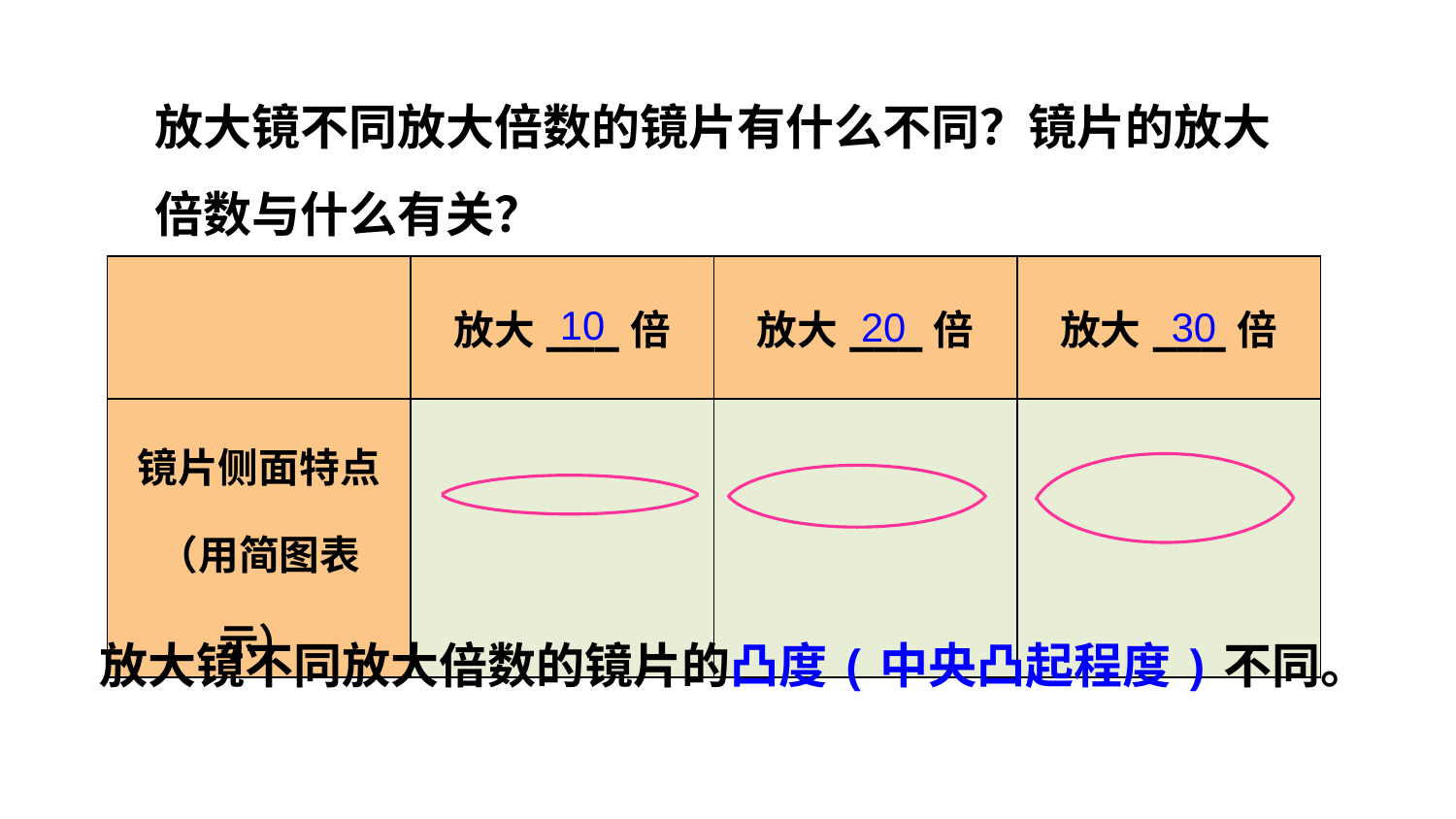

放大镜不同放大倍数的镜片有什么不同？镜片的放大倍数与什么有关？
|  | 放大\_\_\_倍 | 放大\_\_\_倍 | 放大\_\_\_倍 |
| --- | --- | --- | --- |
| 镜片侧面特点 （用简图表示） |  |  |  |
10
20
30

放大镜不同放大倍数的镜片的凸度(中央凸起程度)不同。